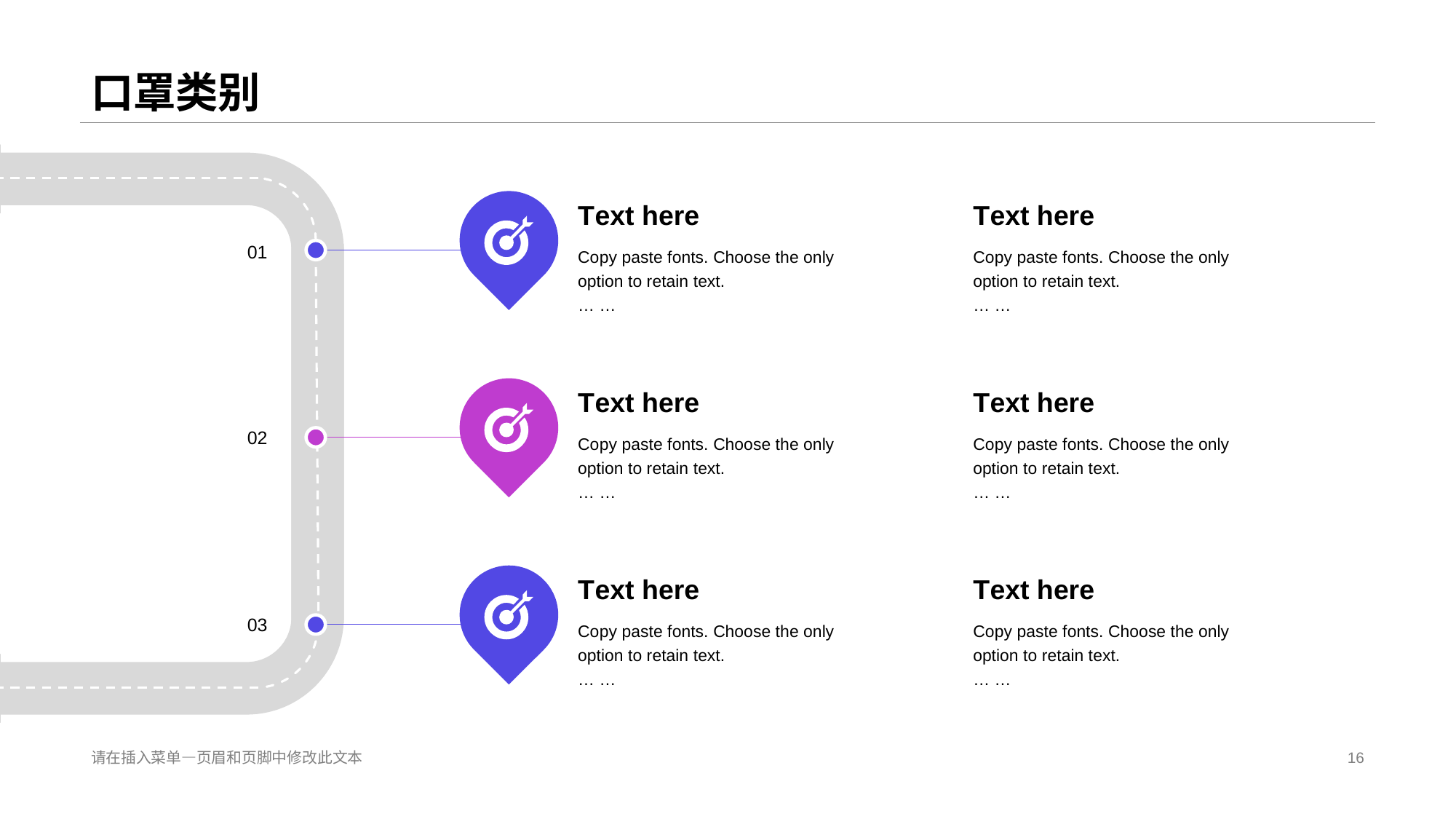

# 口罩类别

T ext here
Co py paste fonts. Choose the only option to retain text.
… …
T ext here
Co py paste fonts. Choose the only option to retain text.
… …

01

T ext here
Co py paste fonts. Choose the only option to retain text.
… …
T ext here
Co py paste fonts. Choose the only option to retain text.
… …

02

T ext here
Co py paste fonts. Choose the only option to retain text.
… …
T ext here
Co py paste fonts. Choose the only option to retain text.
… …

03

请在插入菜单—页眉和页脚中修改此文本
16